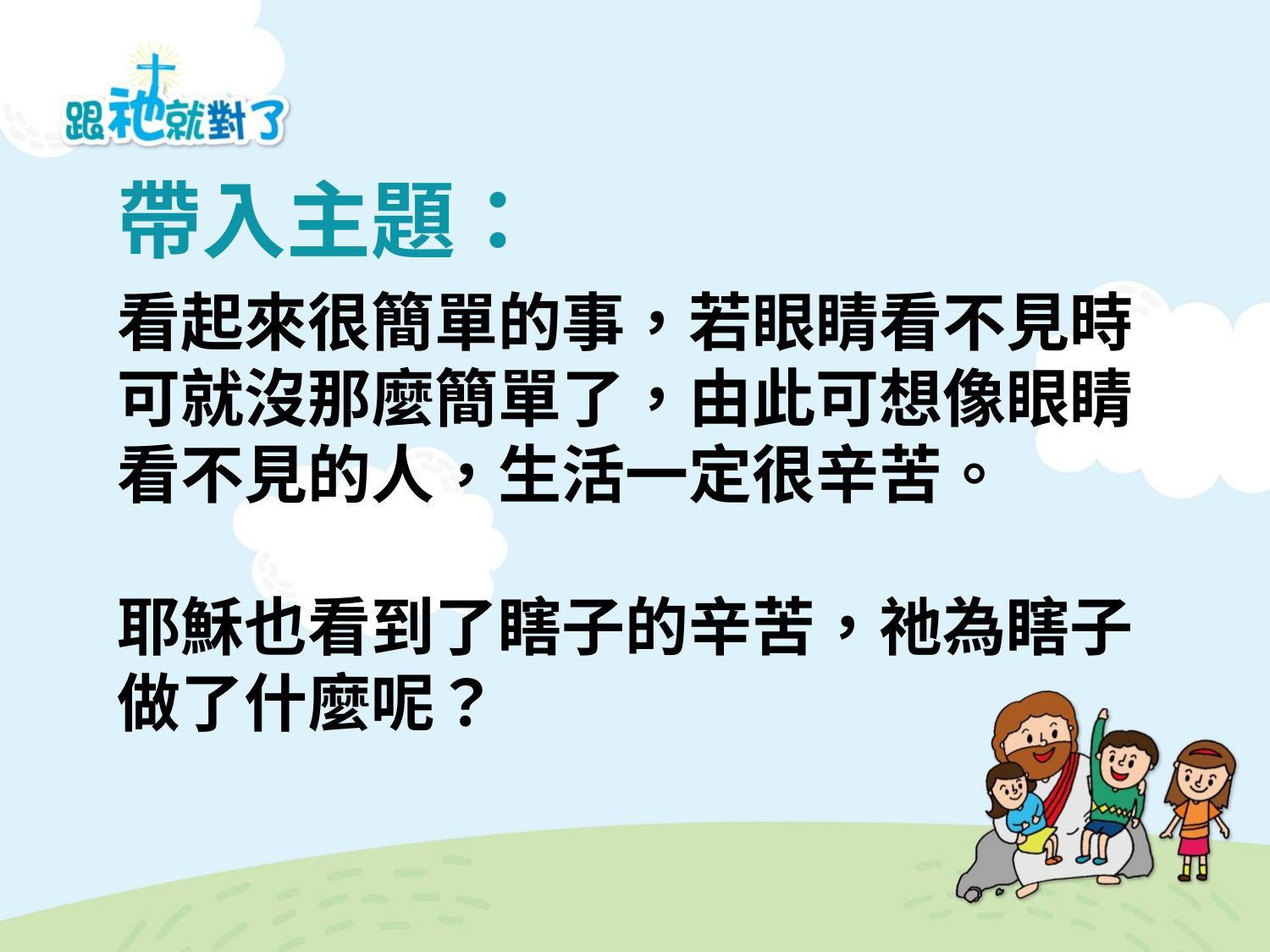

帶入主題：
看起來很簡單的事，若眼睛看不見時可就沒那麼簡單了，由此可想像眼睛看不見的人，生活一定很辛苦。

耶穌也看到了瞎子的辛苦，祂為瞎子做了什麼呢？